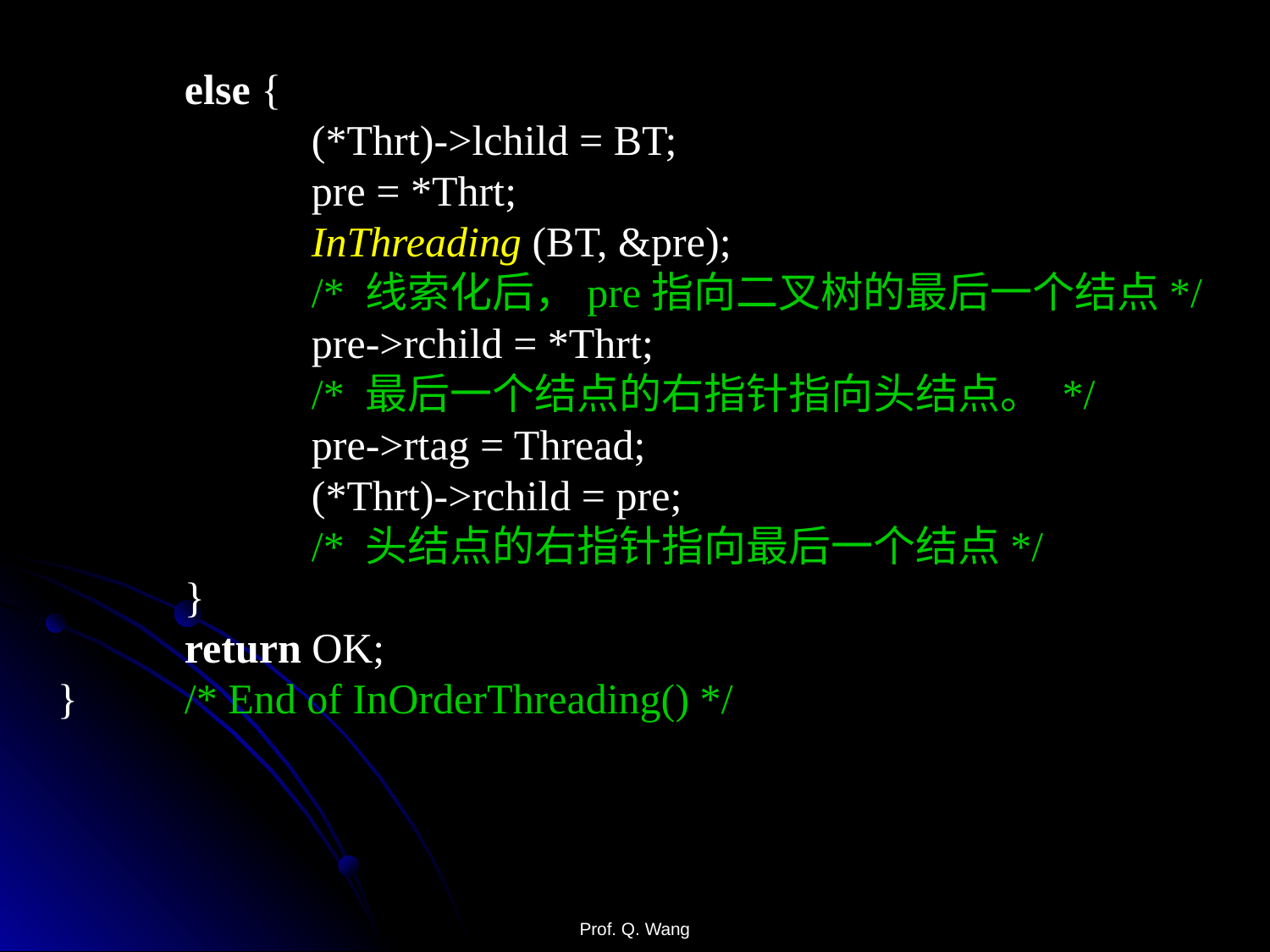

else {
		(*Thrt)->lchild = BT;
		pre = *Thrt;
		InThreading (BT, &pre);
		/* 线索化后，pre指向二叉树的最后一个结点*/
		pre->rchild = *Thrt;
		/* 最后一个结点的右指针指向头结点。 */
		pre->rtag = Thread;
		(*Thrt)->rchild = pre;
		/* 头结点的右指针指向最后一个结点*/
	}
	return OK;
}	/* End of InOrderThreading() */

Prof. Q. Wang